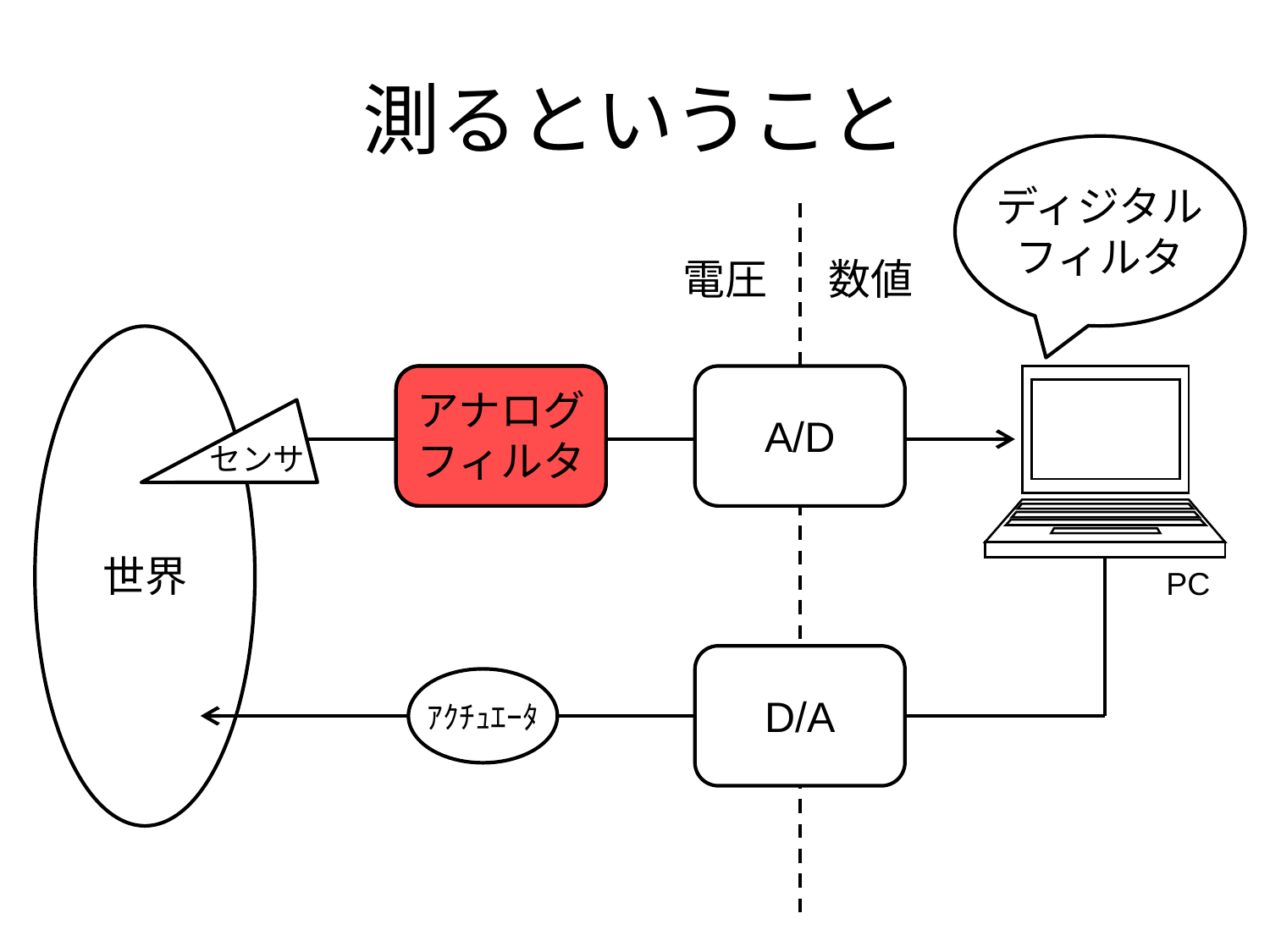

# 測るということ

ディジタル
フィルタ
電圧
数値

アナログ
フィルタ

A/D

PC

センサ
世界

ｱｸﾁｭｴｰﾀ

D/A